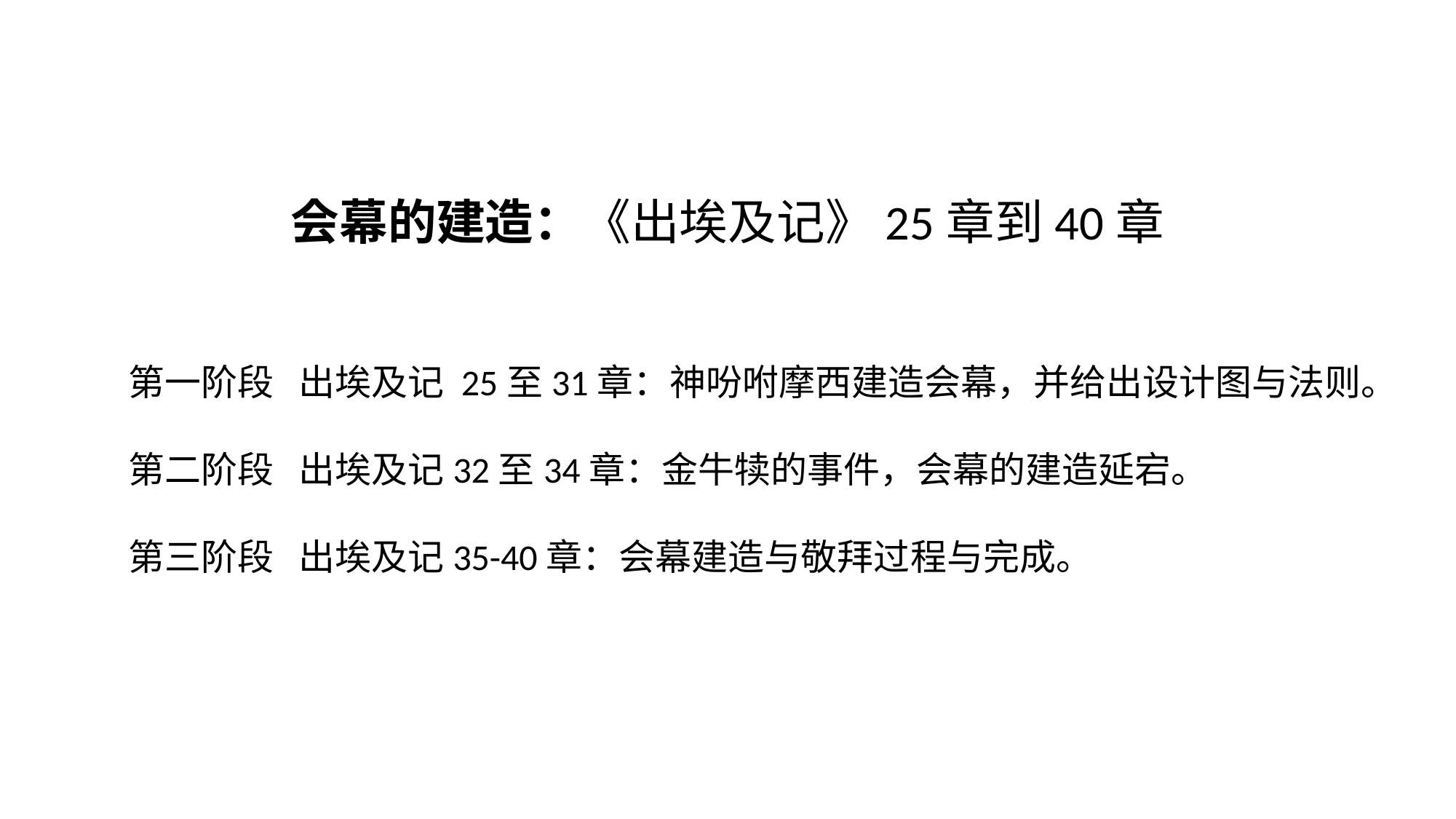

会幕的建造：《出埃及记》25章到40章

       第一阶段   出埃及记 25至31章：神吩咐摩西建造会幕，并给出设计图与法则。

       第二阶段   出埃及记32至34章：金牛犊的事件，会幕的建造延宕。

       第三阶段   出埃及记35-40章：会幕建造与敬拜过程与完成。